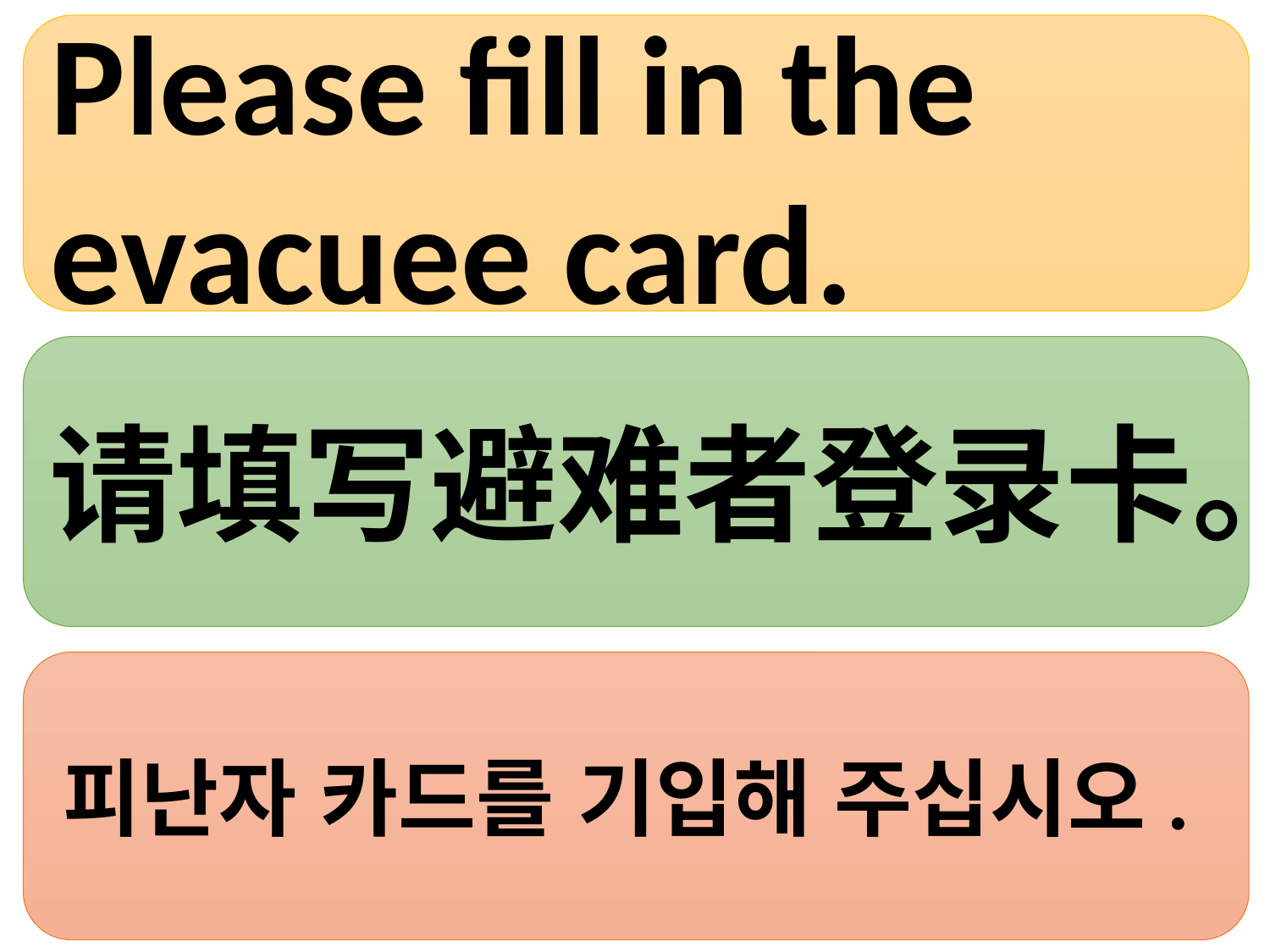

Please fill in the evacuee card.
请填写避难者登录卡。
피난자 카드를 기입해 주십시오.